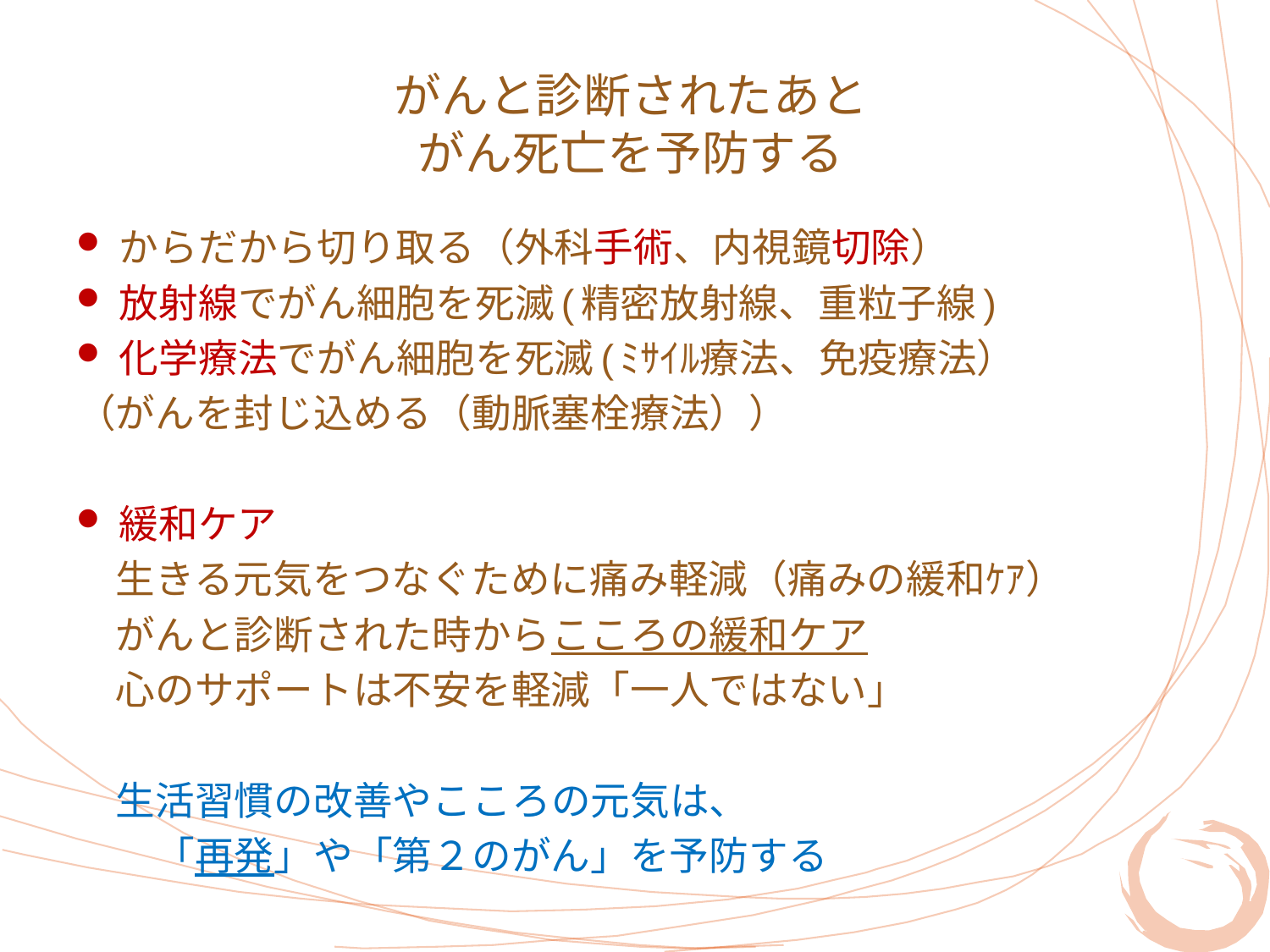

# がんと診断されたあと がん死亡を予防する
からだから切り取る（外科手術、内視鏡切除）
放射線でがん細胞を死滅(精密放射線、重粒子線)
化学療法でがん細胞を死滅(ﾐｻｲﾙ療法、免疫療法）
（がんを封じ込める（動脈塞栓療法））

緩和ケア
　生きる元気をつなぐために痛み軽減（痛みの緩和ｹｱ）
　がんと診断された時からこころの緩和ケア
　心のサポートは不安を軽減「一人ではない」

　生活習慣の改善やこころの元気は、
　　「再発」や「第２のがん」を予防する